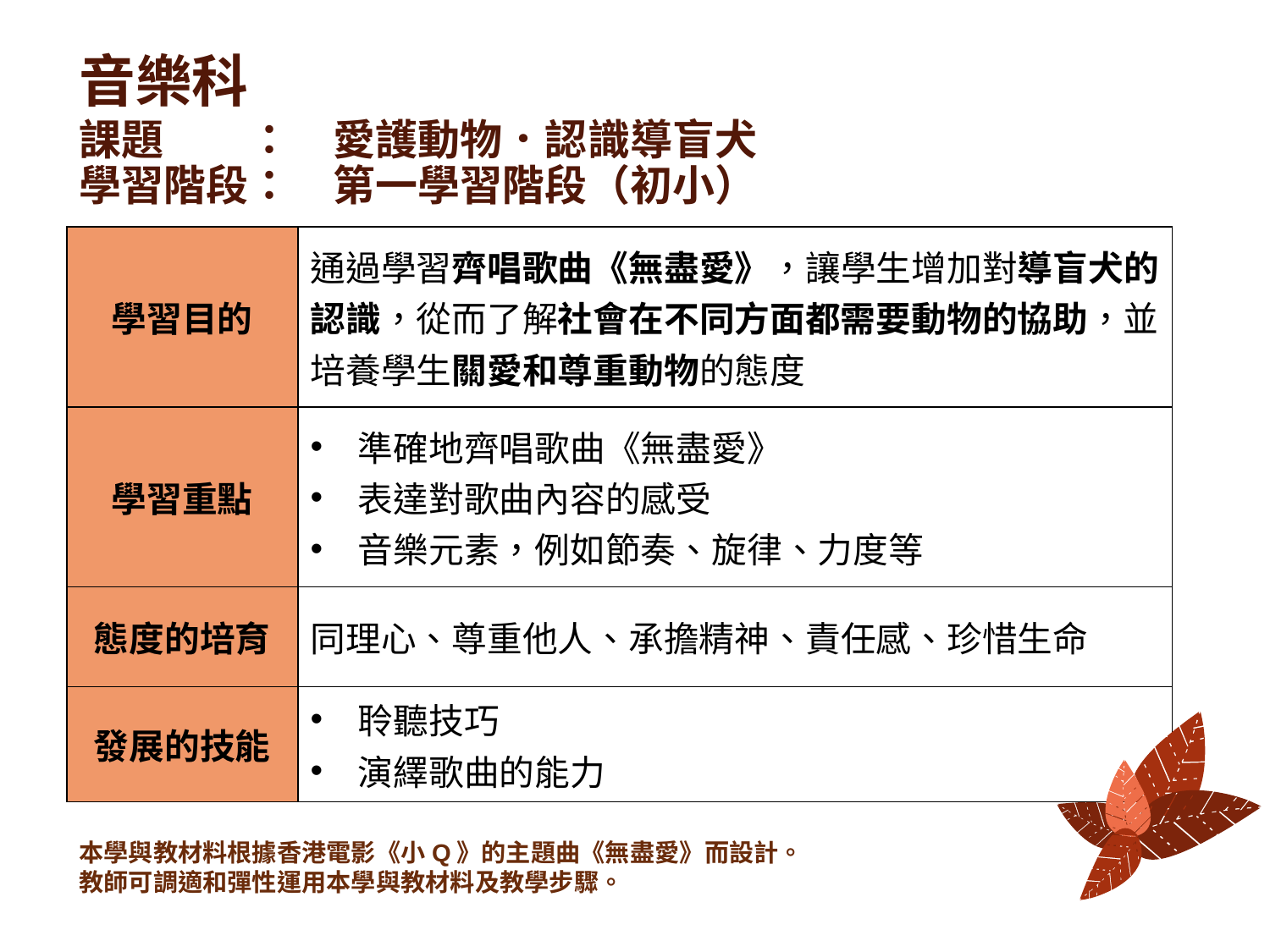

音樂科
# 課題　　：　愛護動物．認識導盲犬 學習階段：　第一學習階段（初小）
| 學習目的 | 通過學習齊唱歌曲《無盡愛》，讓學生增加對導盲犬的認識，從而了解社會在不同方面都需要動物的協助，並培養學生關愛和尊重動物的態度 |
| --- | --- |
| 學習重點 | 準確地齊唱歌曲《無盡愛》 表達對歌曲內容的感受 音樂元素，例如節奏、旋律、力度等 |
| 態度的培育 | 同理心、尊重他人、承擔精神、責任感、珍惜生命 |
| 發展的技能 | 聆聽技巧 演繹歌曲的能力 |

本學與教材料根據香港電影《小Q》的主題曲《無盡愛》而設計。
教師可調適和彈性運用本學與教材料及教學步驟。